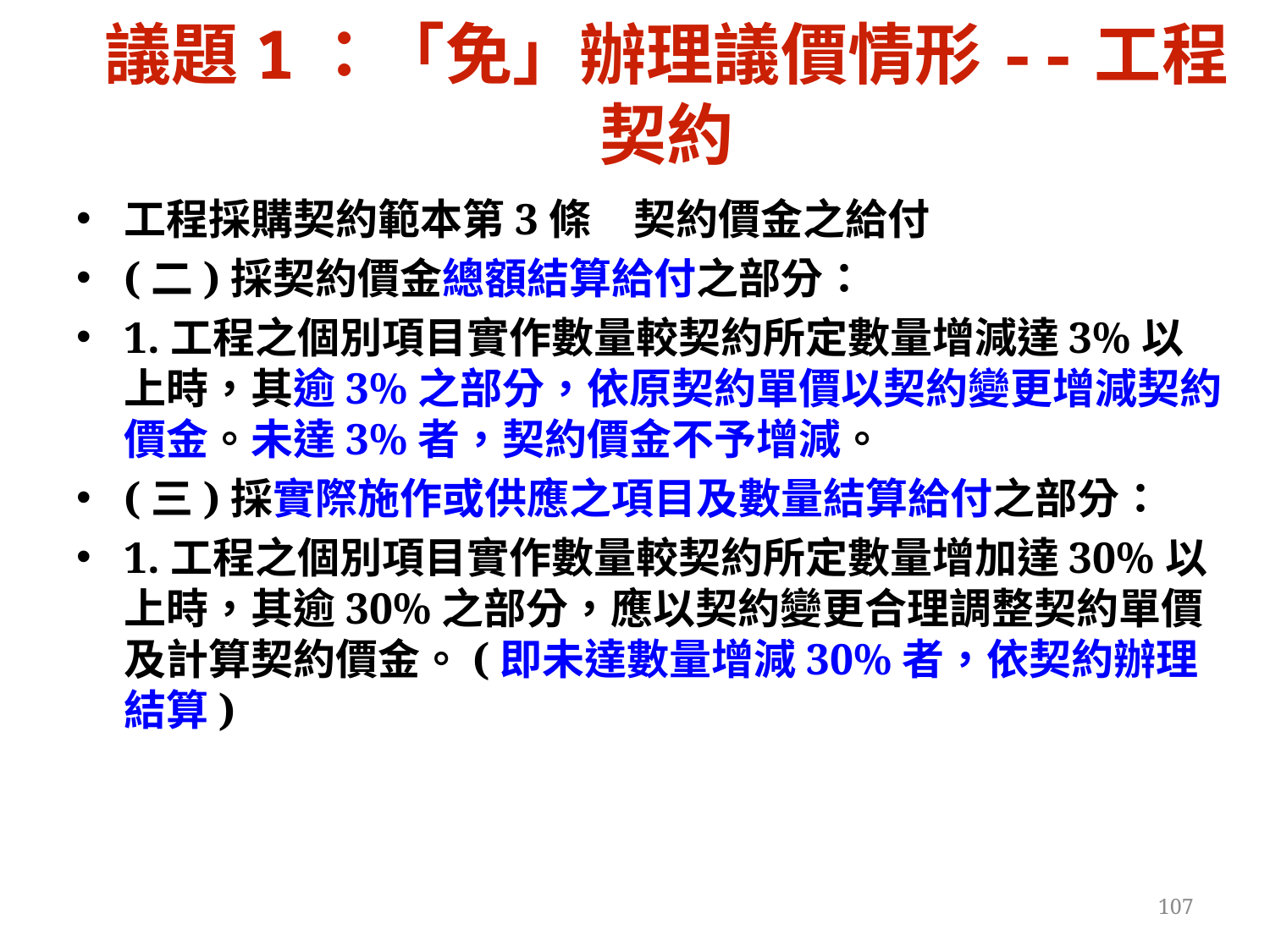

議題1：「免」辦理議價情形--工程契約
工程採購契約範本第3條　契約價金之給付
(二)採契約價金總額結算給付之部分：
1.工程之個別項目實作數量較契約所定數量增減達3%以上時，其逾3%之部分，依原契約單價以契約變更增減契約價金。未達3%者，契約價金不予增減。
(三)採實際施作或供應之項目及數量結算給付之部分：
1.工程之個別項目實作數量較契約所定數量增加達30%以上時，其逾30%之部分，應以契約變更合理調整契約單價及計算契約價金。(即未達數量增減30%者，依契約辦理結算)

107